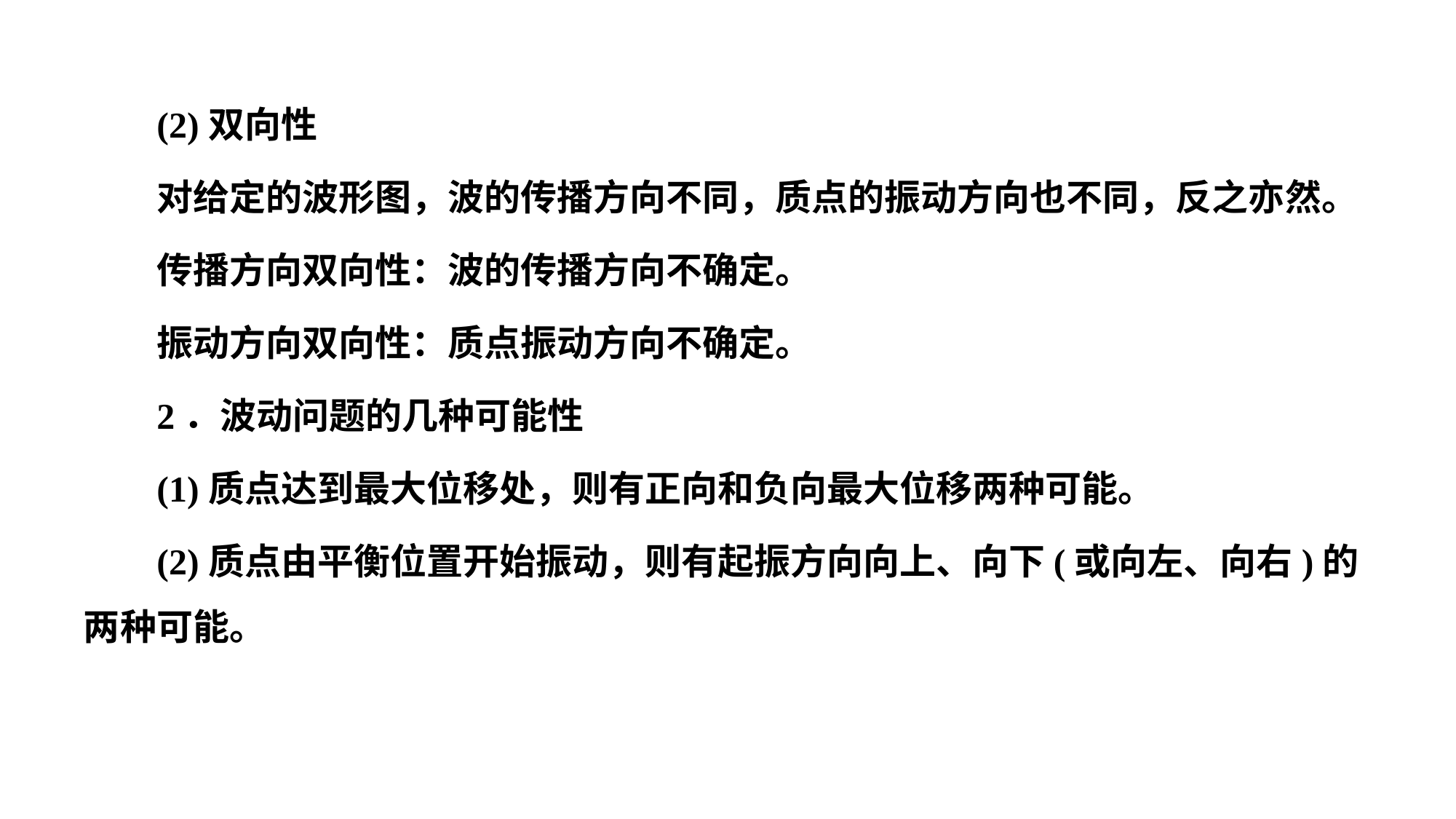

(2)双向性
对给定的波形图，波的传播方向不同，质点的振动方向也不同，反之亦然。
传播方向双向性：波的传播方向不确定。
振动方向双向性：质点振动方向不确定。
2．波动问题的几种可能性
(1)质点达到最大位移处，则有正向和负向最大位移两种可能。
(2)质点由平衡位置开始振动，则有起振方向向上、向下(或向左、向右)的两种可能。